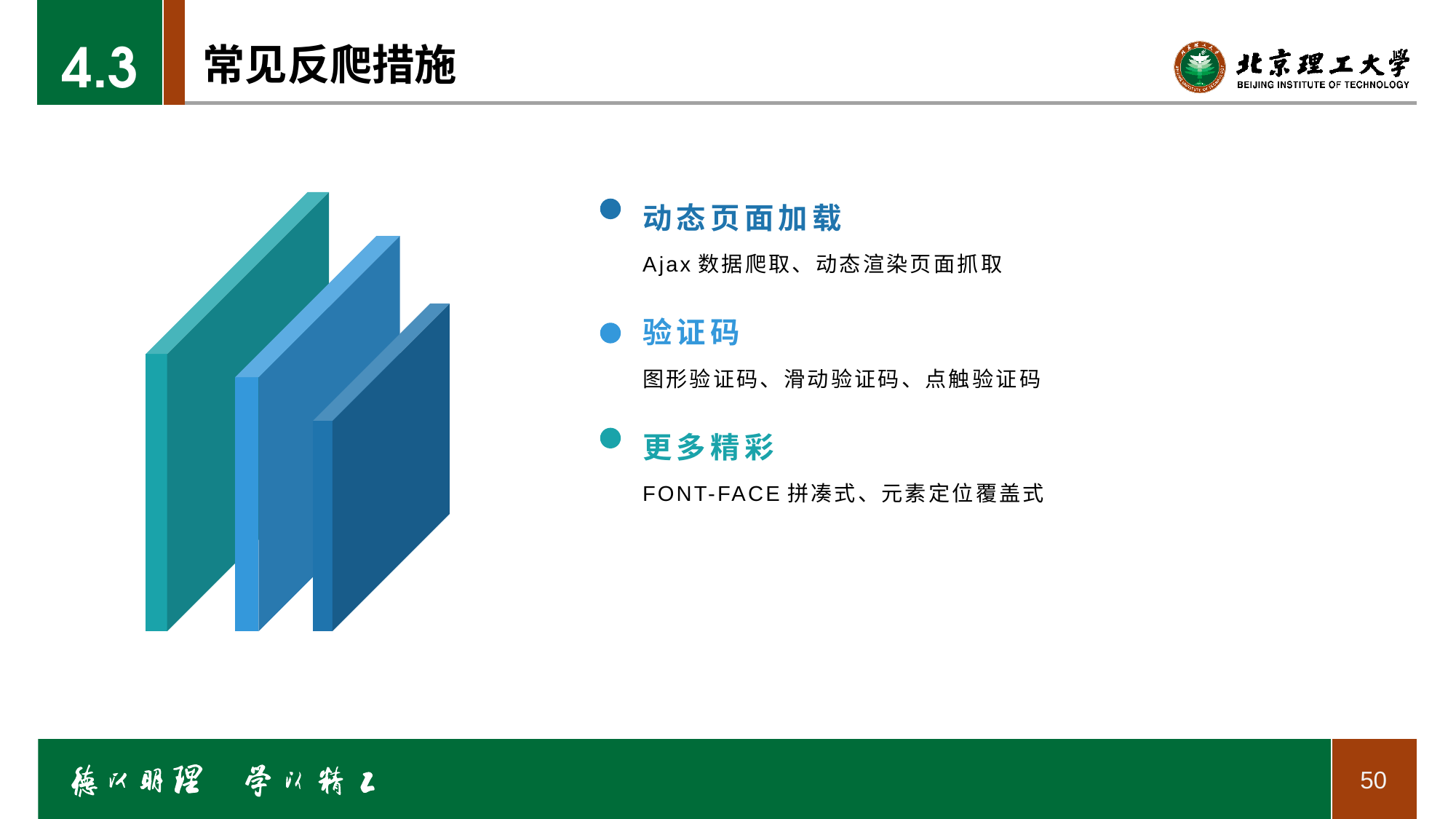

4.31
# 常见反爬措施
动态页面加载

Ajax数据爬取、动态渲染页面抓取
验证码

图形验证码、滑动验证码、点触验证码
更多精彩

FONT-FACE拼凑式、元素定位覆盖式